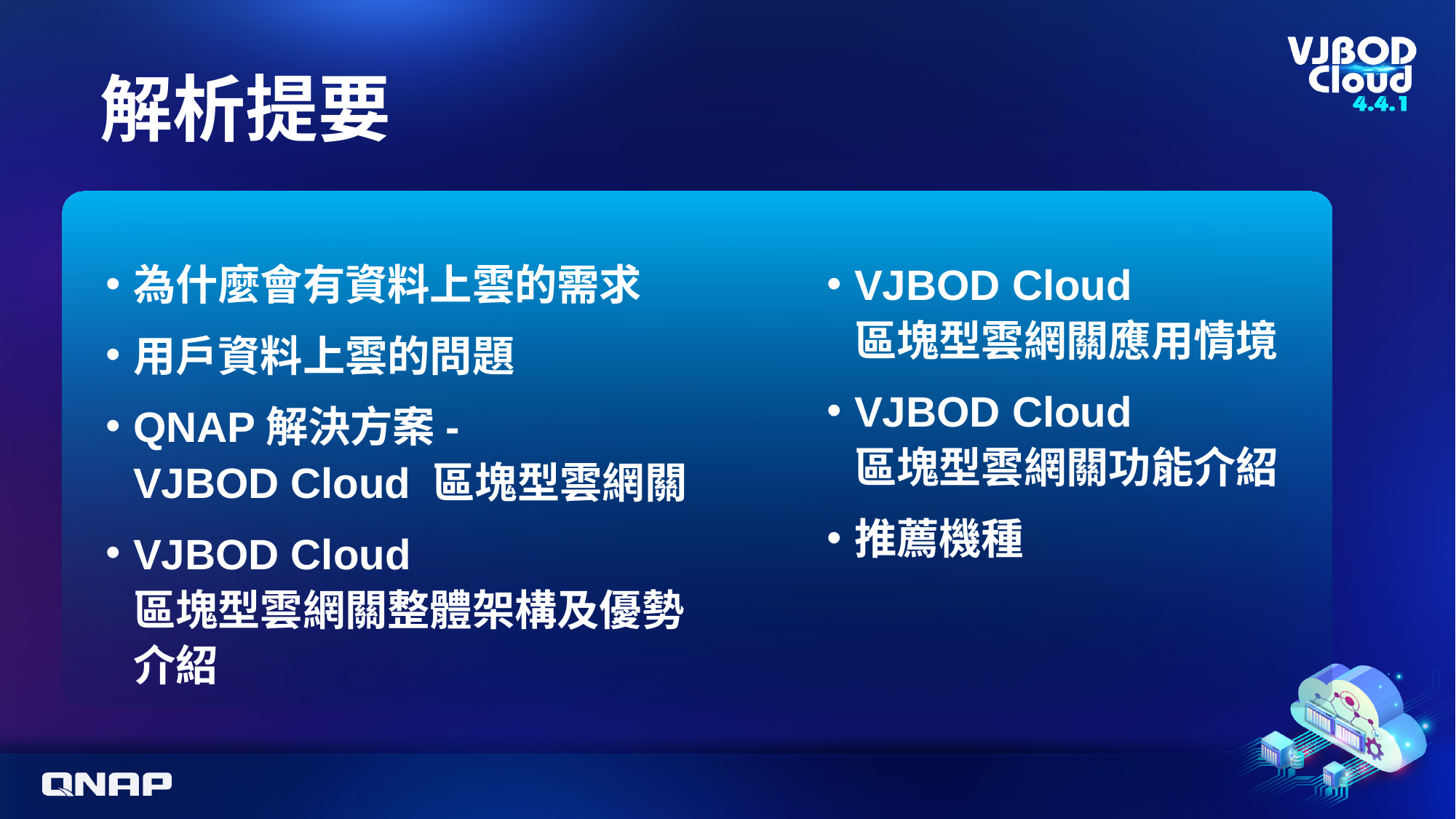

# 解析提要

為什麼會有資料上雲的需求
用戶資料上雲的問題
QNAP解決方案-VJBOD Cloud 區塊型雲網關
VJBOD Cloud
區塊型雲網關整體架構及優勢介紹

VJBOD Cloud  
區塊型雲網關應用情境
VJBOD Cloud
區塊型雲網關功能介紹
推薦機種